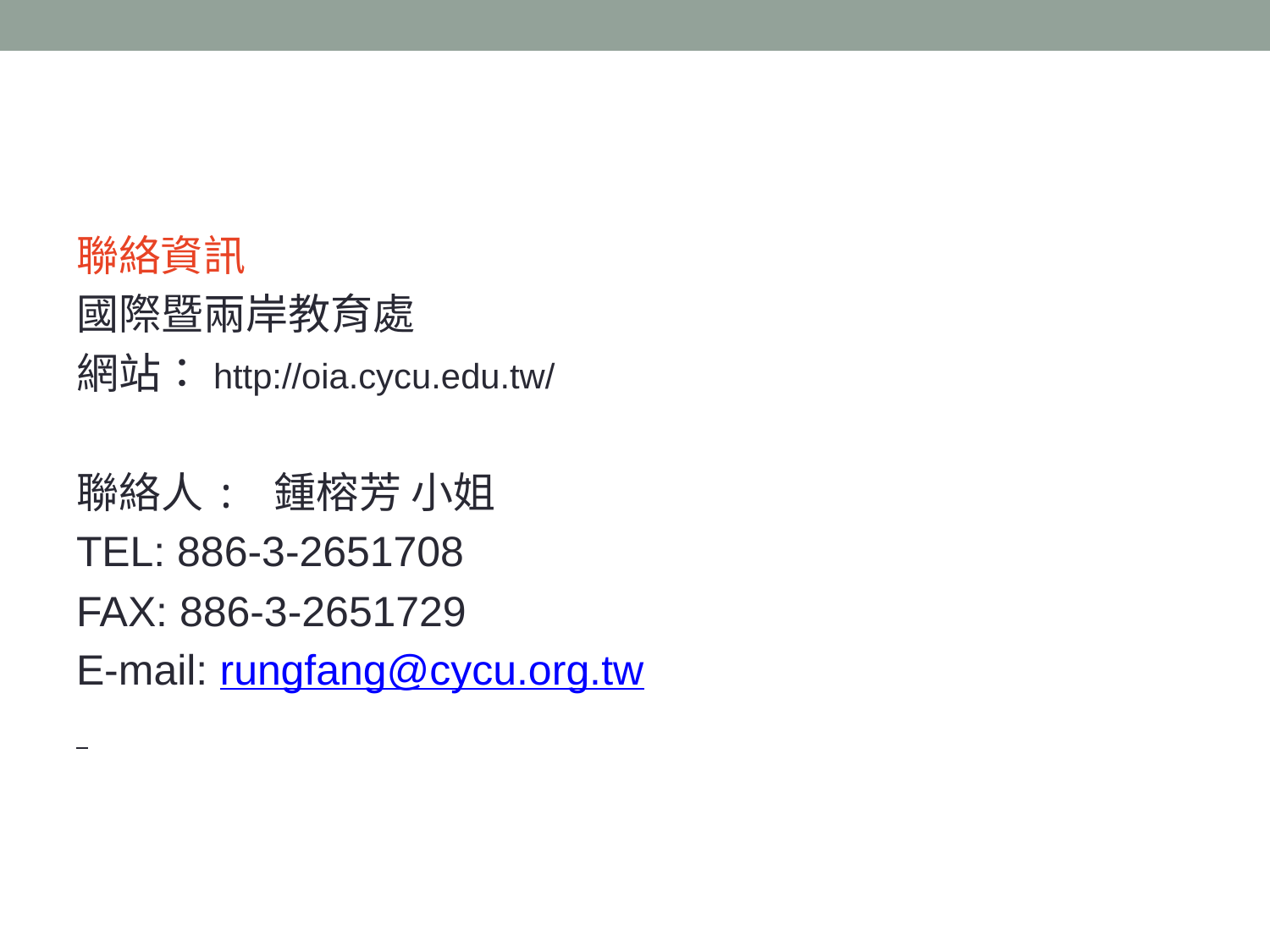

#
聯絡資訊
國際暨兩岸教育處
網站：http://oia.cycu.edu.tw/

聯絡人: 鍾榕芳 小姐
TEL: 886-3-2651708
FAX: 886-3-2651729
E-mail: rungfang@cycu.org.tw